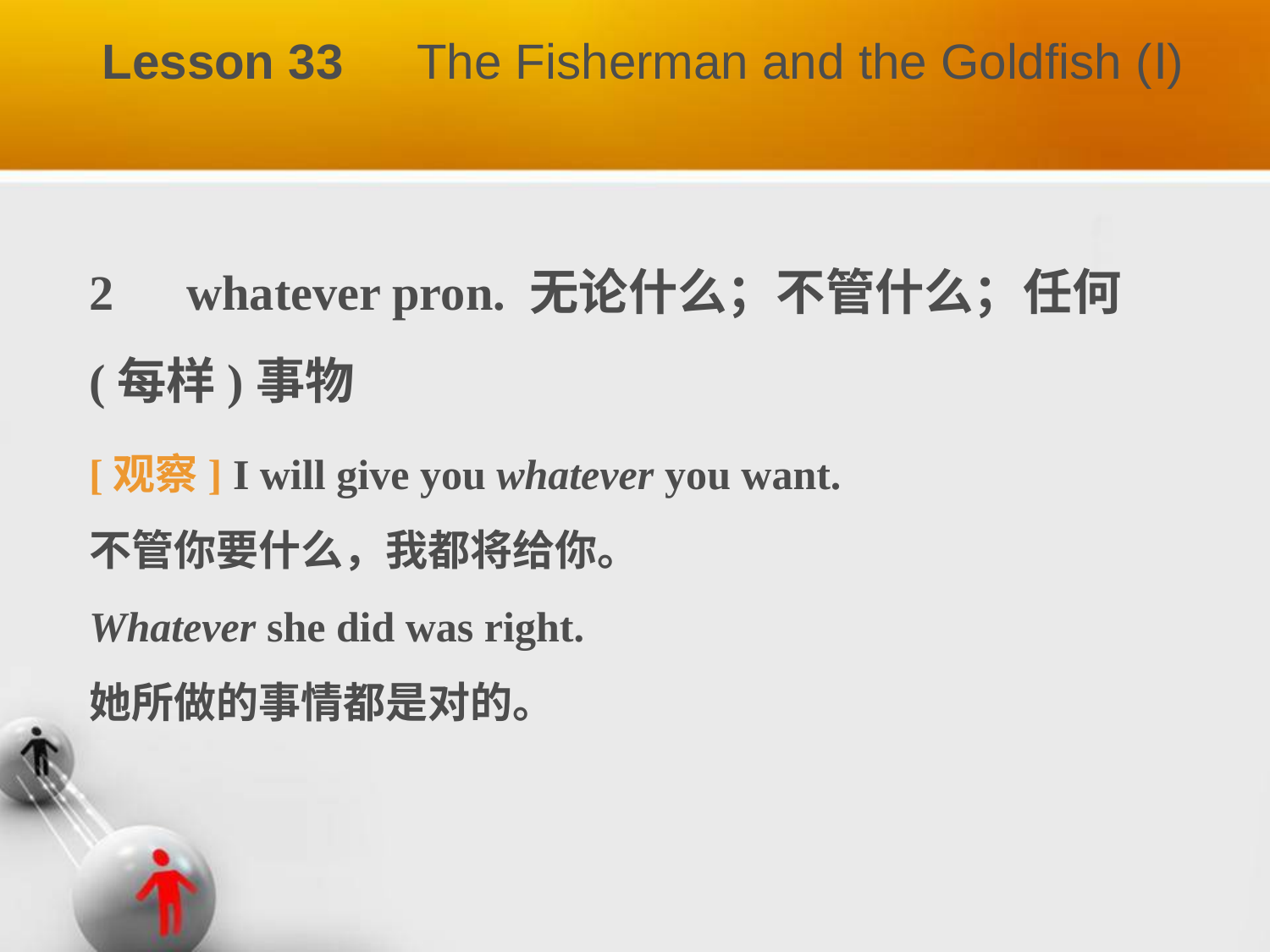

Lesson 33　The Fisherman and the Goldfish (Ⅰ)
2　whatever pron. 无论什么；不管什么；任何(每样)事物
[观察] I will give you whatever you want.
不管你要什么，我都将给你。
Whatever she did was right.
她所做的事情都是对的。